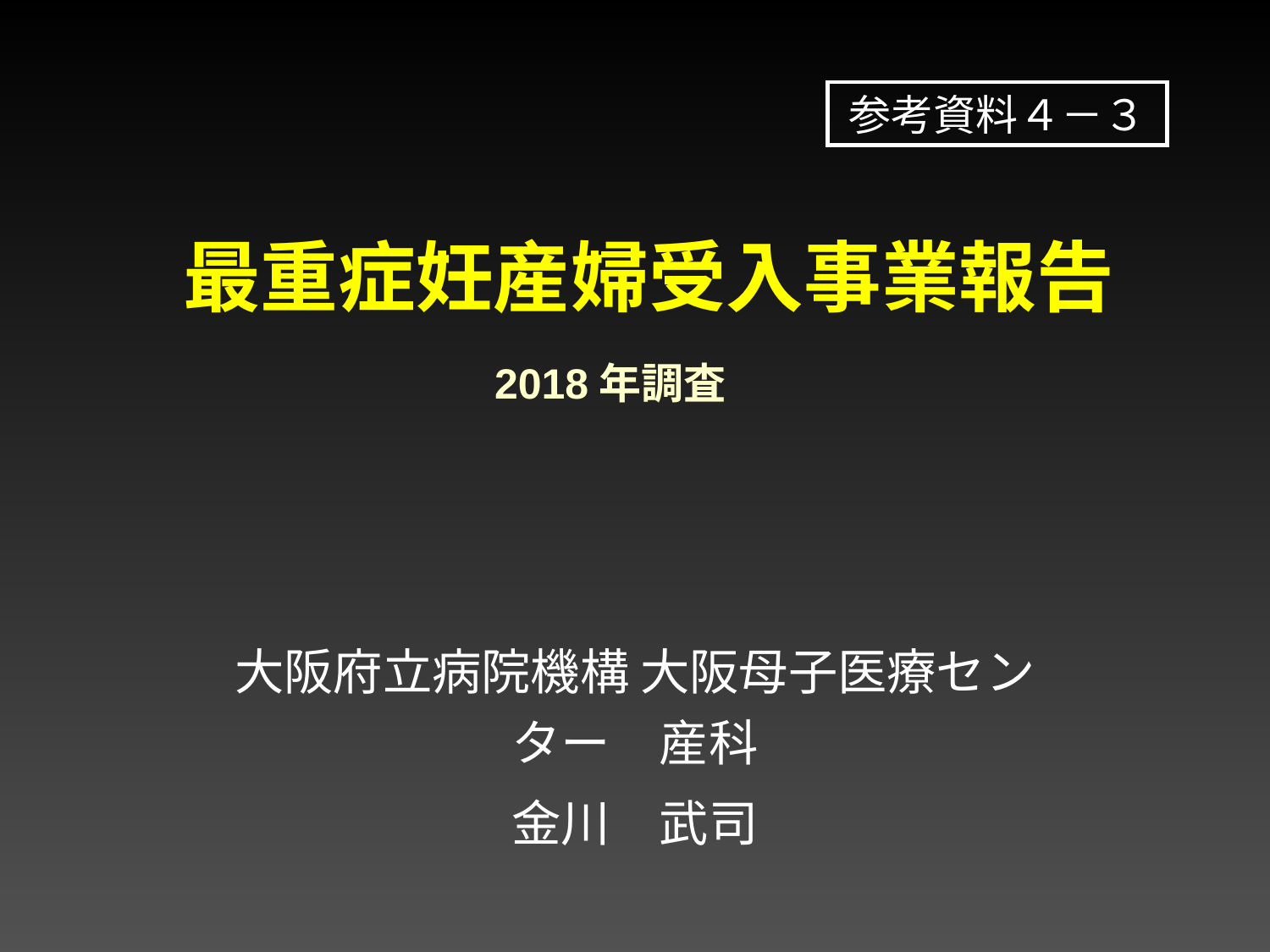

参考資料４－３
# 最重症妊産婦受入事業報告 2018年調査

大阪府立病院機構 大阪母子医療センター　産科
金川　武司